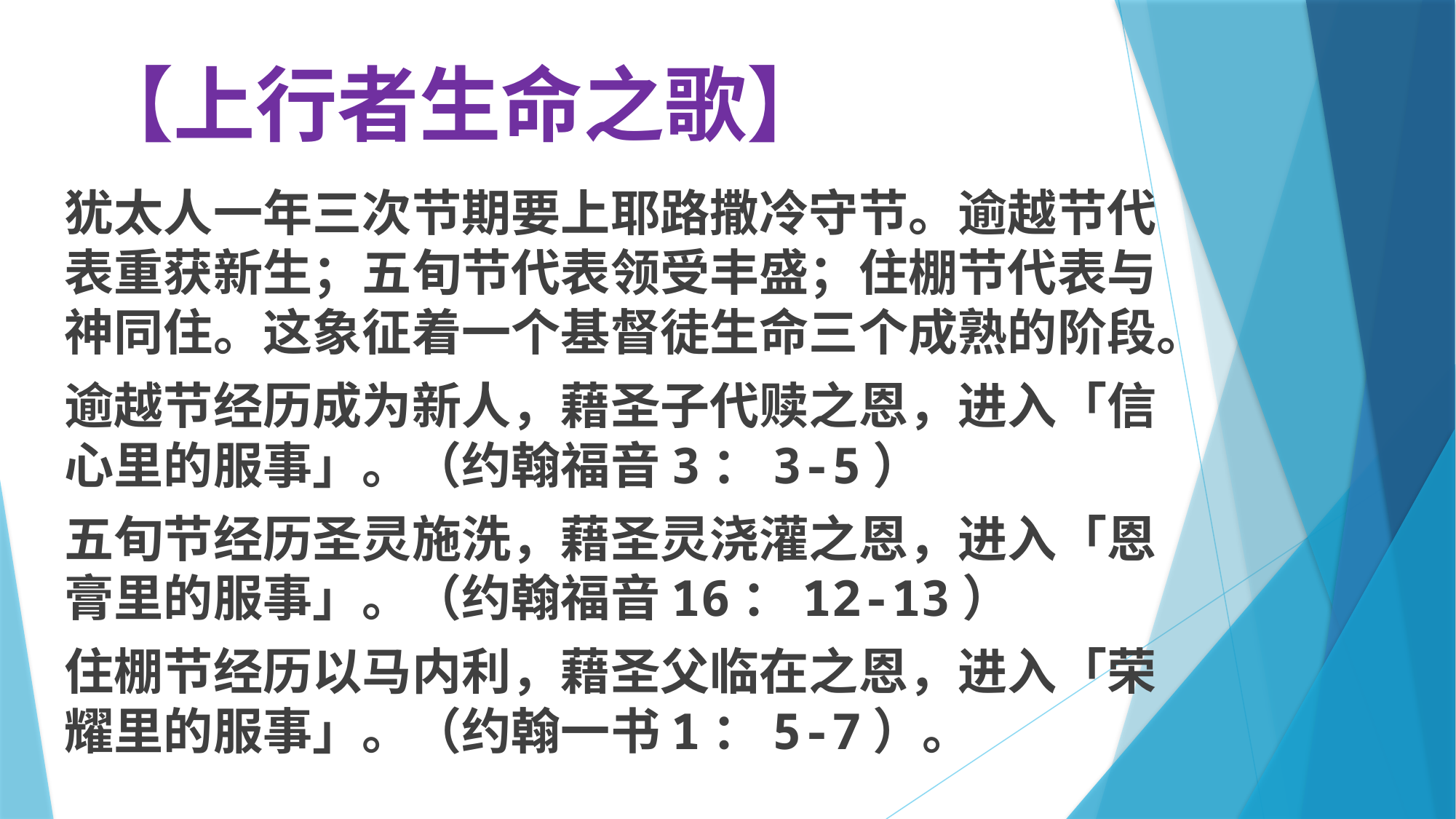

# 【上行者生命之歌】
犹太人一年三次节期要上耶路撒冷守节。逾越节代表重获新生；五旬节代表领受丰盛；住棚节代表与神同住。这象征着一个基督徒生命三个成熟的阶段。
逾越节经历成为新人，藉圣子代赎之恩，进入「信心里的服事」。（约翰福音3：3-5）
五旬节经历圣灵施洗，藉圣灵浇灌之恩，进入「恩膏里的服事」。（约翰福音16：12-13）
住棚节经历以马内利，藉圣父临在之恩，进入「荣耀里的服事」。（约翰一书1：5-7）。